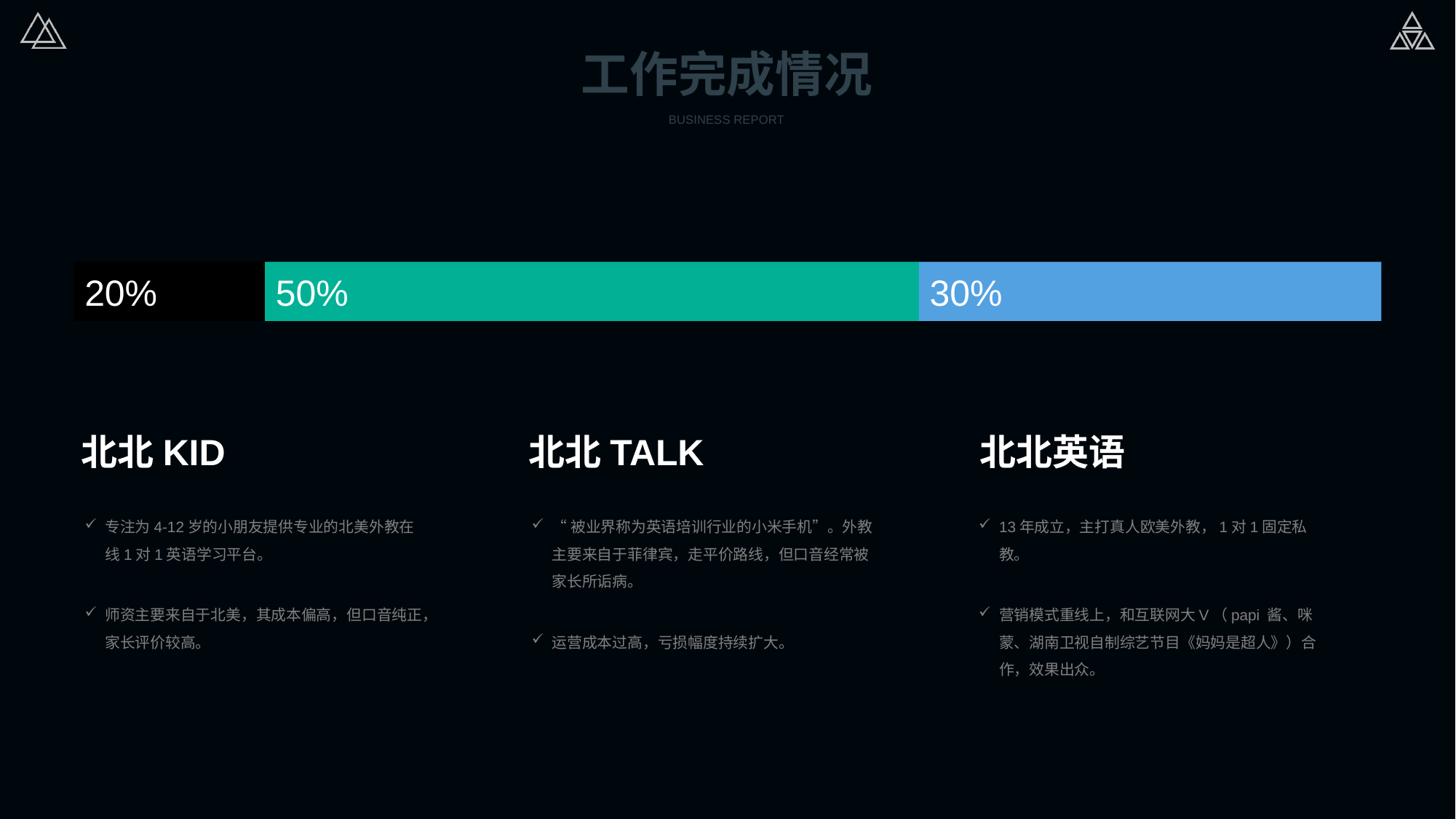

工作完成情况
BUSINESS REPORT
20%
50%
30%
北北KID
北北TALK
北北英语
专注为4-12岁的小朋友提供专业的北美外教在线1对1英语学习平台。

师资主要来自于北美，其成本偏高，但口音纯正，家长评价较高。
“被业界称为英语培训行业的小米手机”。外教主要来自于菲律宾，走平价路线，但口音经常被家长所诟病。

运营成本过高，亏损幅度持续扩大。
13年成立，主打真人欧美外教，1对1固定私教。

营销模式重线上，和互联网大V（papi 酱、咪蒙、湖南卫视自制综艺节目《妈妈是超人》）合作，效果出众。